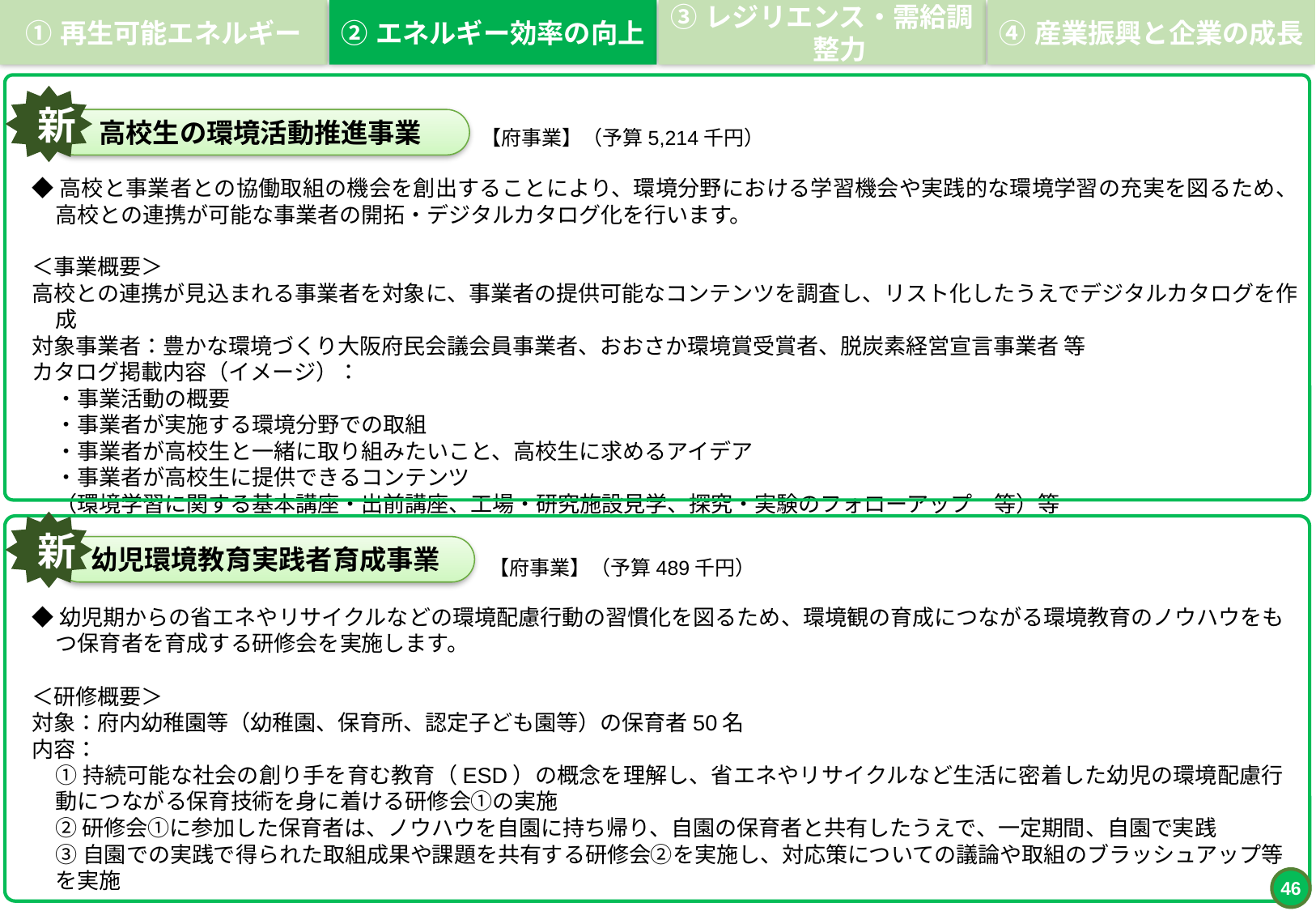

①	再生可能エネルギー
②	エネルギー効率の向上
③	レジリエンス・需給調整力
④	産業振興と企業の成長

新
高校生の環境活動推進事業
【府事業】（予算5,214千円）
◆高校と事業者との協働取組の機会を創出することにより、環境分野における学習機会や実践的な環境学習の充実を図るため、高校との連携が可能な事業者の開拓・デジタルカタログ化を行います。

＜事業概要＞
高校との連携が見込まれる事業者を対象に、事業者の提供可能なコンテンツを調査し、リスト化したうえでデジタルカタログを作成
対象事業者：豊かな環境づくり大阪府民会議会員事業者、おおさか環境賞受賞者、脱炭素経営宣言事業者 等
カタログ掲載内容（イメージ）：
・事業活動の概要
・事業者が実施する環境分野での取組
・事業者が高校生と一緒に取り組みたいこと、高校生に求めるアイデア
・事業者が高校生に提供できるコンテンツ
（環境学習に関する基本講座・出前講座、工場・研究施設見学、探究・実験のフォローアップ　等）等
新

幼児環境教育実践者育成事業
【府事業】（予算489千円）
◆幼児期からの省エネやリサイクルなどの環境配慮行動の習慣化を図るため、環境観の育成につながる環境教育のノウハウをもつ保育者を育成する研修会を実施します。

＜研修概要＞
対象：府内幼稚園等（幼稚園、保育所、認定子ども園等）の保育者50名
内容：
①持続可能な社会の創り手を育む教育（ESD）の概念を理解し、省エネやリサイクルなど生活に密着した幼児の環境配慮行動につながる保育技術を身に着ける研修会①の実施
②研修会①に参加した保育者は、ノウハウを自園に持ち帰り、自園の保育者と共有したうえで、一定期間、自園で実践
③自園での実践で得られた取組成果や課題を共有する研修会②を実施し、対応策についての議論や取組のブラッシュアップ等を実施
46